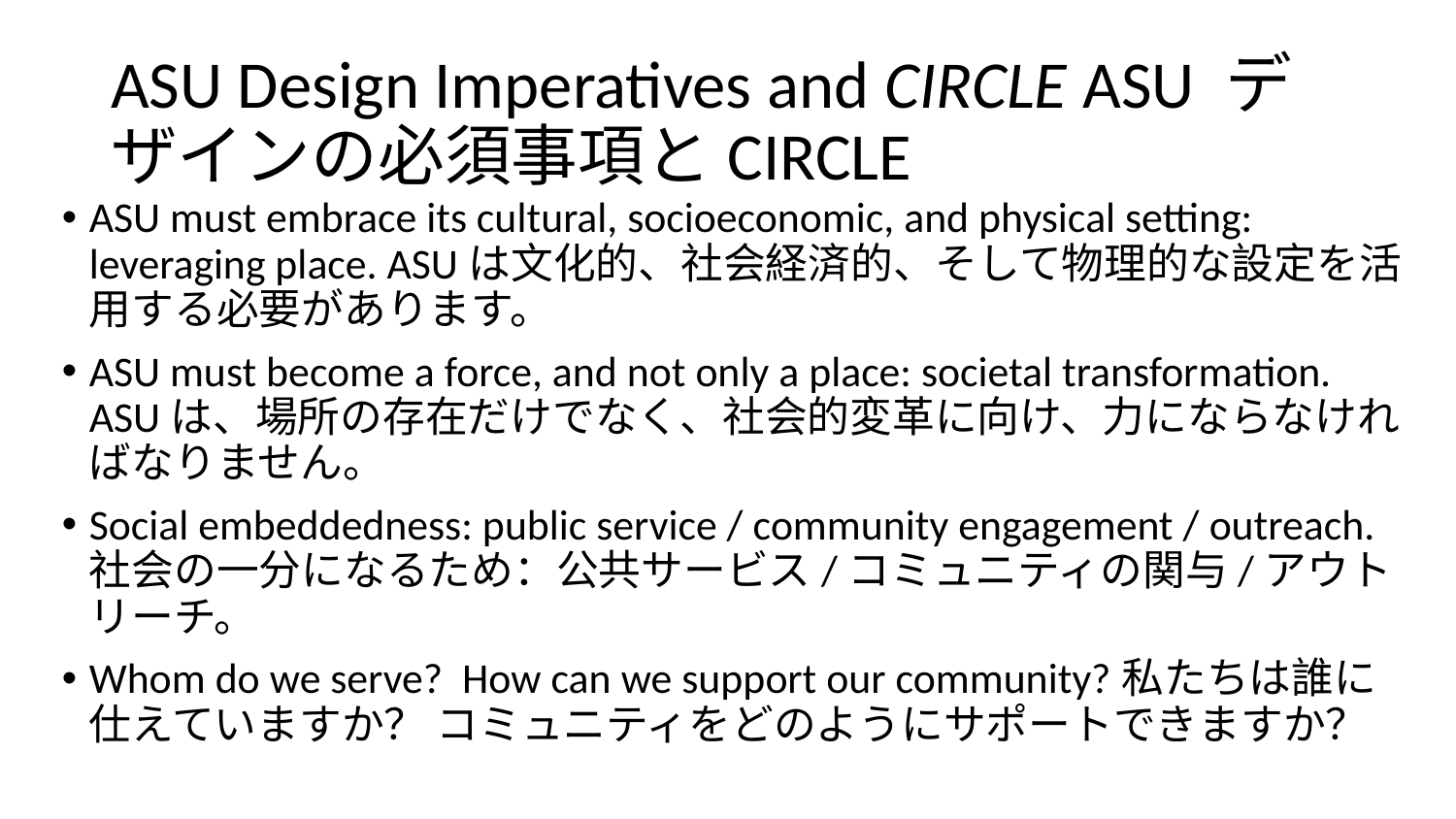

# ASU Design Imperatives and CIRCLE ASU デザインの必須事項とCIRCLE
ASU must embrace its cultural, socioeconomic, and physical setting: leveraging place. ASUは文化的、社会経済的、そして物理的な設定を活用する必要があります。
ASU must become a force, and not only a place: societal transformation.  ASUは、場所の存在だけでなく、社会的変革に向け、力にならなければなりません。
Social embeddedness: public service / community engagement / outreach.社会の一分になるため：公共サービス/コミュニティの関与/アウトリーチ。
Whom do we serve?  How can we support our community?私たちは誰に仕えていますか？ コミュニティをどのようにサポートできますか？